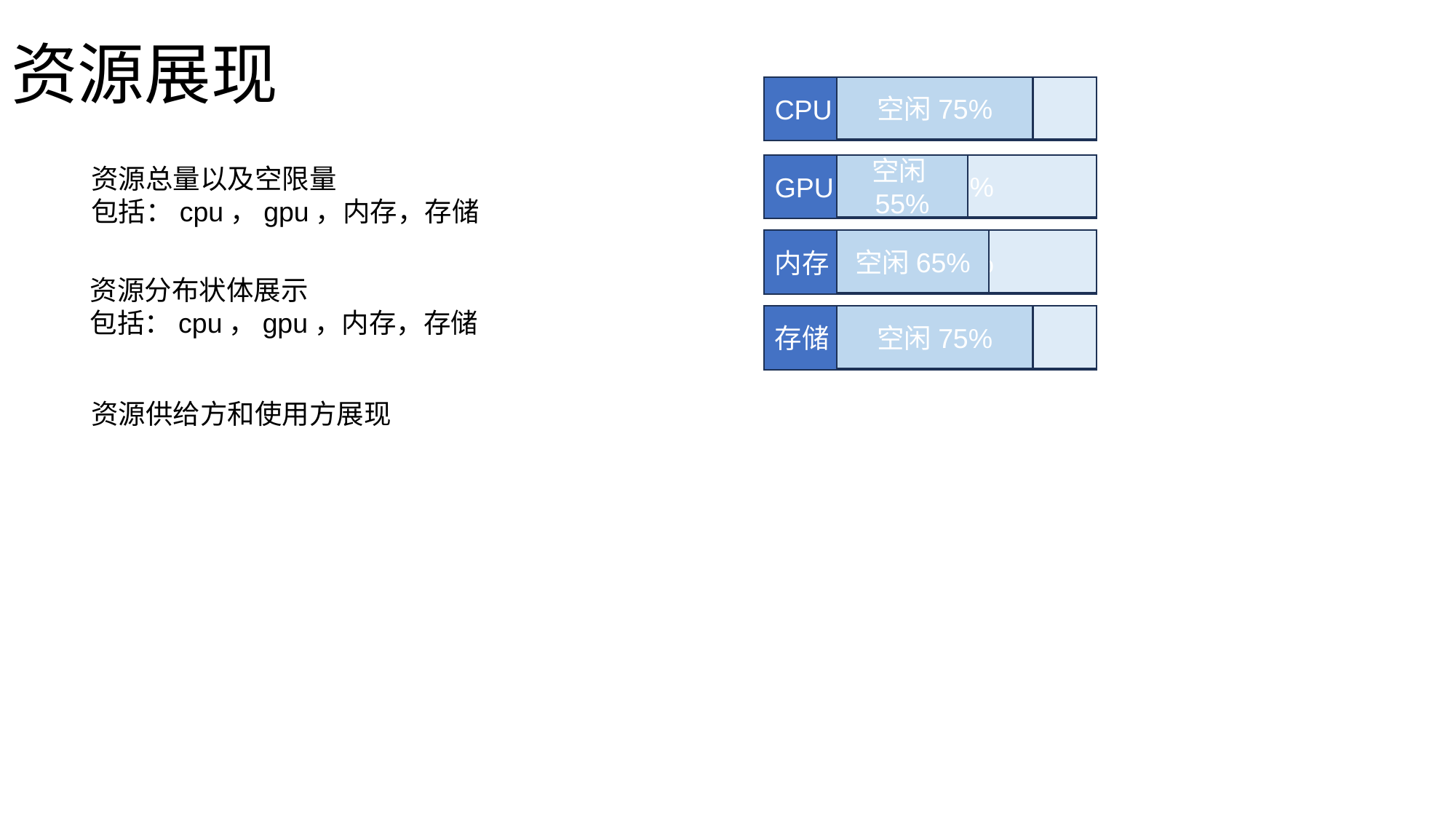

# 资源展现
CPU
75%
空闲75%
GPU
75%
空闲55%
资源总量以及空限量
包括：cpu，gpu，内存，存储
内存
75%
空闲65%
资源分布状体展示
包括：cpu，gpu，内存，存储
存储
75%
空闲75%
资源供给方和使用方展现